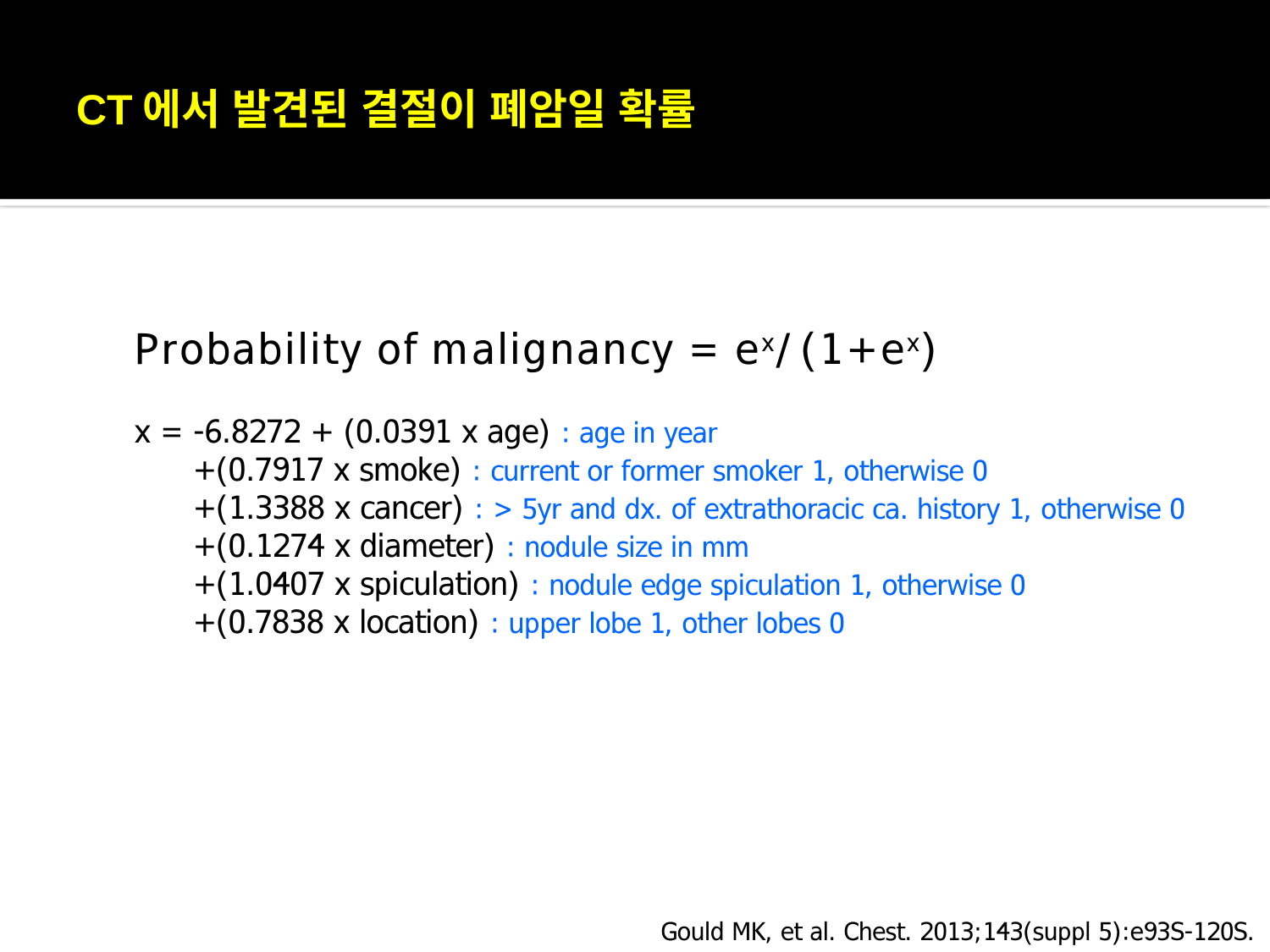

# CT에서 발견된 결절이 폐암일 확률
Probability of malignancy = ex/(1+ex)

x = -6.8272 + (0.0391 x age) : age in year
x = +(0.7917 x smoke) : current or former smoker 1, otherwise 0
x = +(1.3388 x cancer) : > 5yr and dx. of extrathoracic ca. history 1, otherwise 0
x = +(0.1274 x diameter) : nodule size in mm
x = +(1.0407 x spiculation) : nodule edge spiculation 1, otherwise 0
x = +(0.7838 x location) : upper lobe 1, other lobes 0
Gould MK, et al. Chest. 2013;143(suppl 5):e93S-120S.